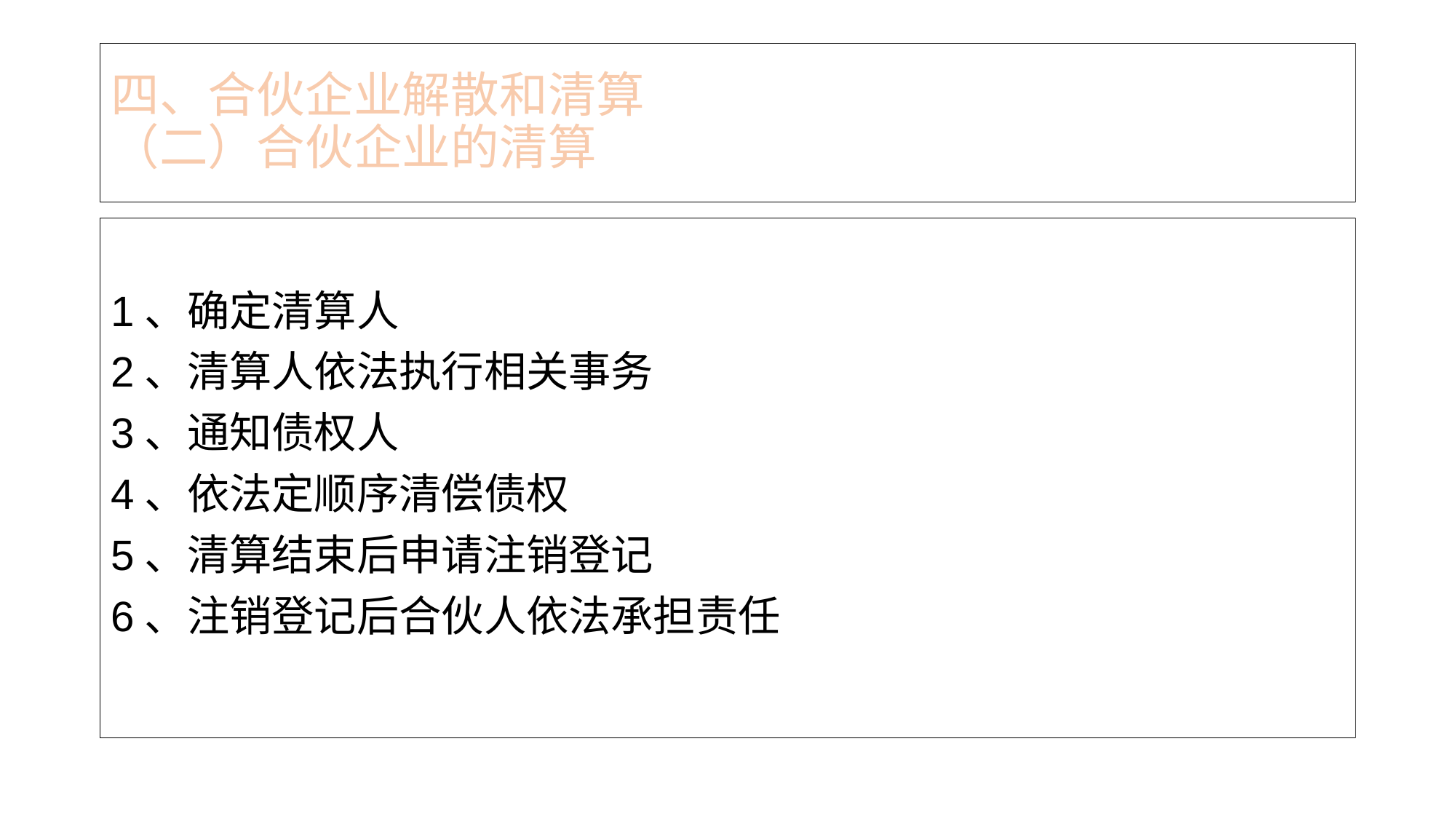

# 四、合伙企业解散和清算 （二）合伙企业的清算

1、确定清算人
2、清算人依法执行相关事务
3、通知债权人
4、依法定顺序清偿债权
5、清算结束后申请注销登记
6、注销登记后合伙人依法承担责任